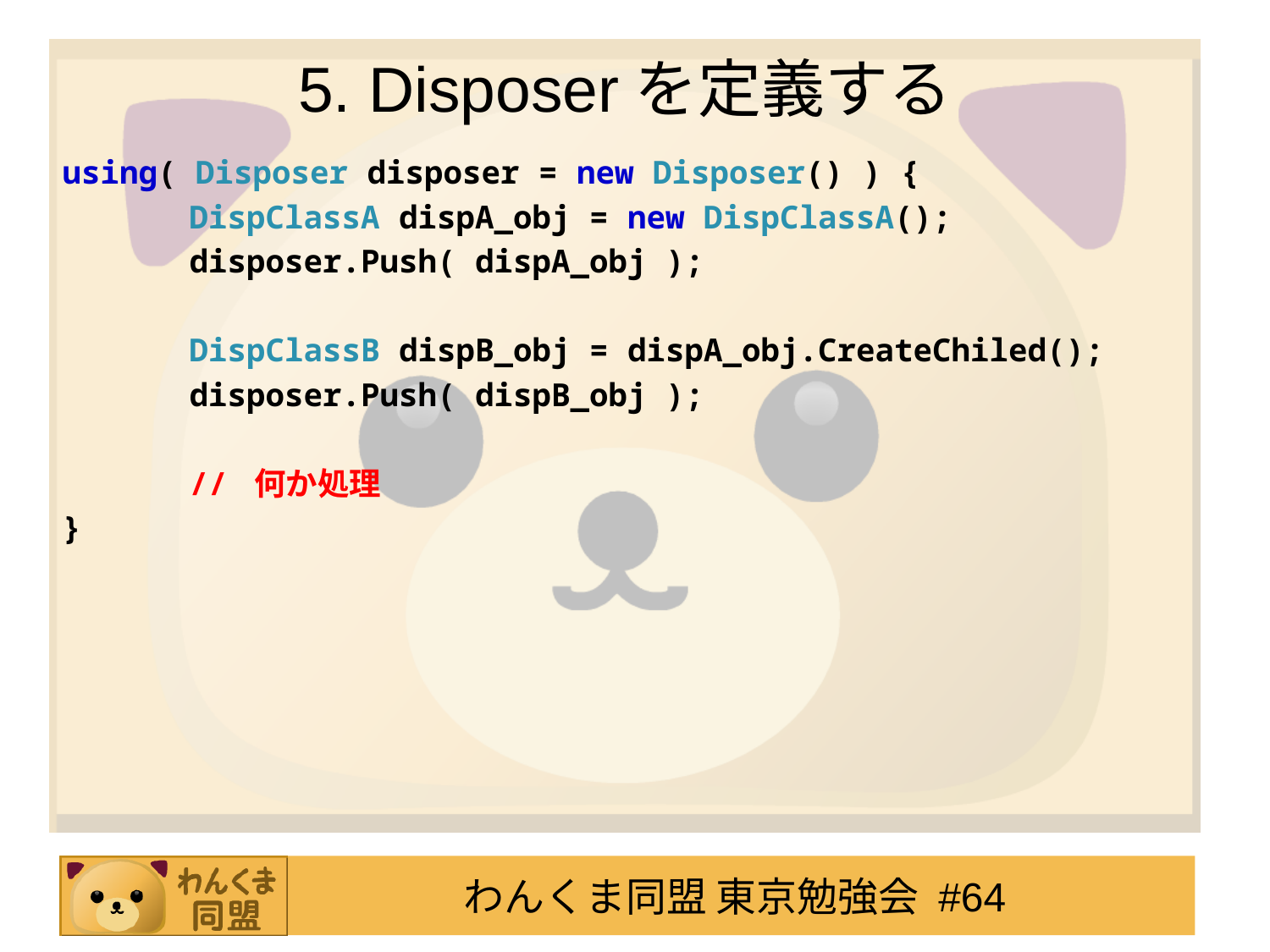

# 5. Disposerを定義する
using( Disposer disposer = new Disposer() ) {
	DispClassA dispA_obj = new DispClassA();
	disposer.Push( dispA_obj );

	DispClassB dispB_obj = dispA_obj.CreateChiled();
	disposer.Push( dispB_obj );

	// 何か処理
}